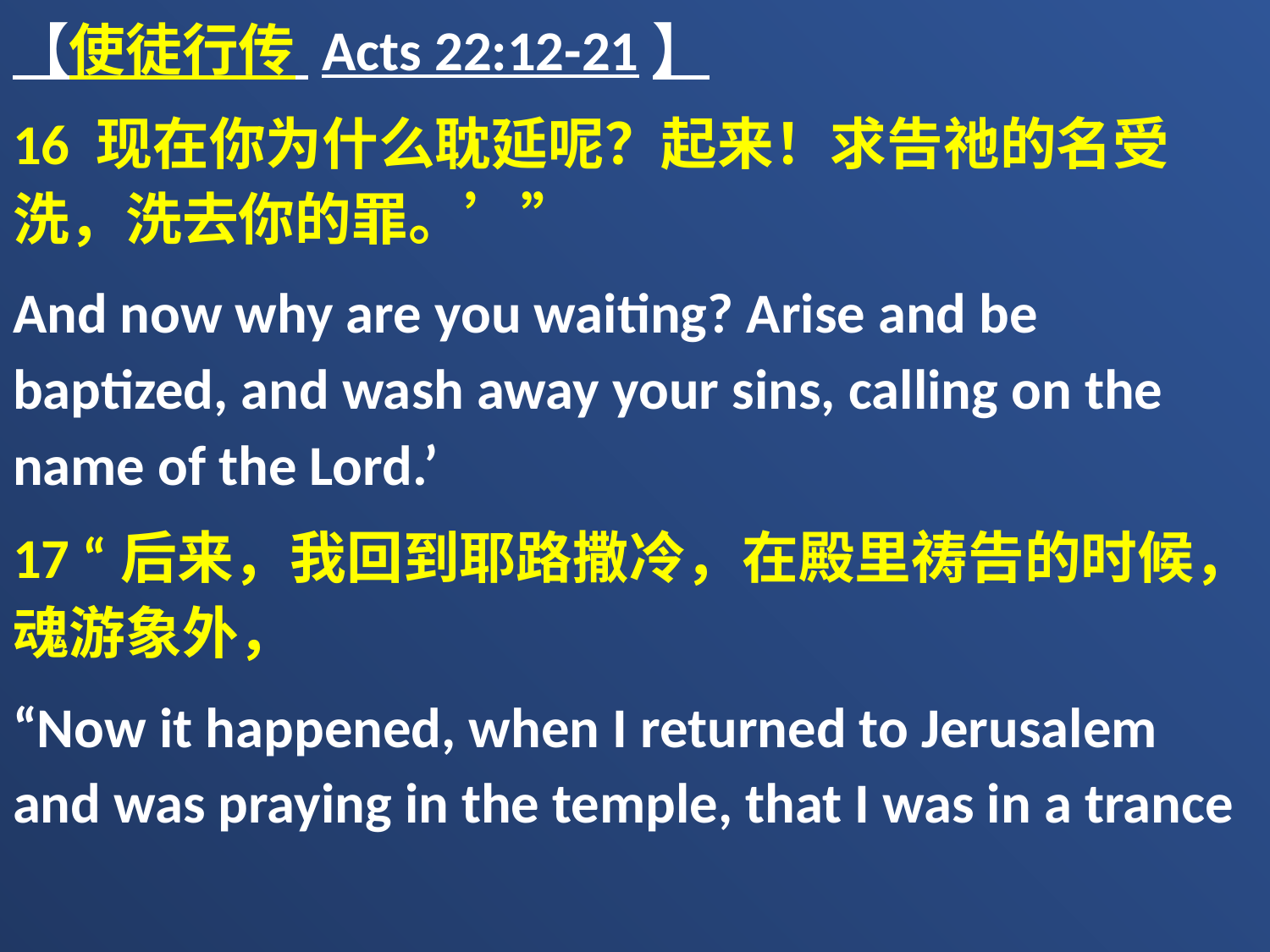

【使徒行传 Acts 22:12-21】
16 现在你为什么耽延呢？起来！求告祂的名受洗，洗去你的罪。’”
And now why are you waiting? Arise and be baptized, and wash away your sins, calling on the name of the Lord.’
17 “后来，我回到耶路撒冷，在殿里祷告的时候，魂游象外，
“Now it happened, when I returned to Jerusalem and was praying in the temple, that I was in a trance